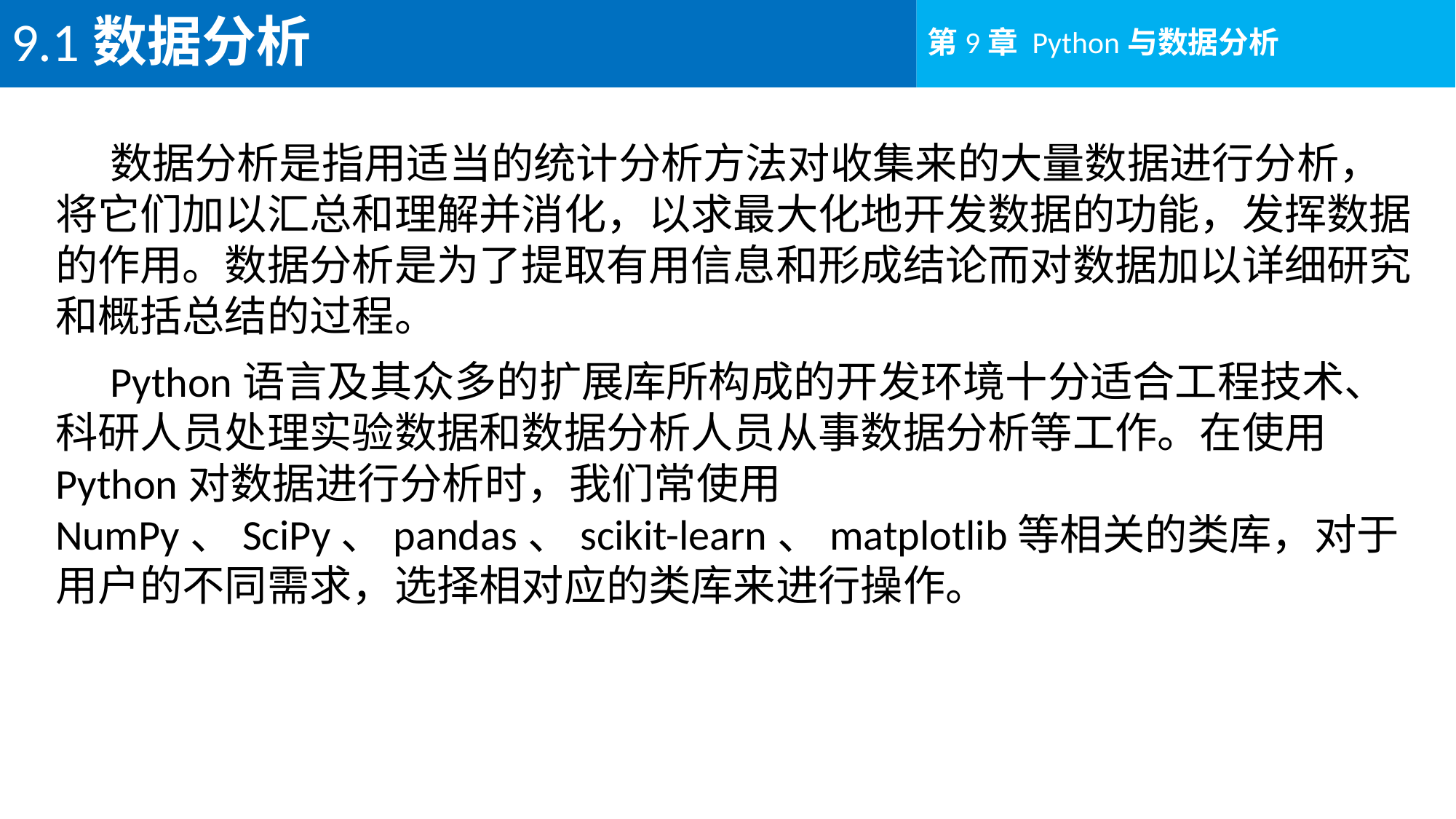

# 9.1数据分析
数据分析是指用适当的统计分析方法对收集来的大量数据进行分析，将它们加以汇总和理解并消化，以求最大化地开发数据的功能，发挥数据的作用。数据分析是为了提取有用信息和形成结论而对数据加以详细研究和概括总结的过程。
Python语言及其众多的扩展库所构成的开发环境十分适合工程技术、科研人员处理实验数据和数据分析人员从事数据分析等工作。在使用Python对数据进行分析时，我们常使用NumPy、SciPy、pandas、scikit-learn、matplotlib等相关的类库，对于用户的不同需求，选择相对应的类库来进行操作。